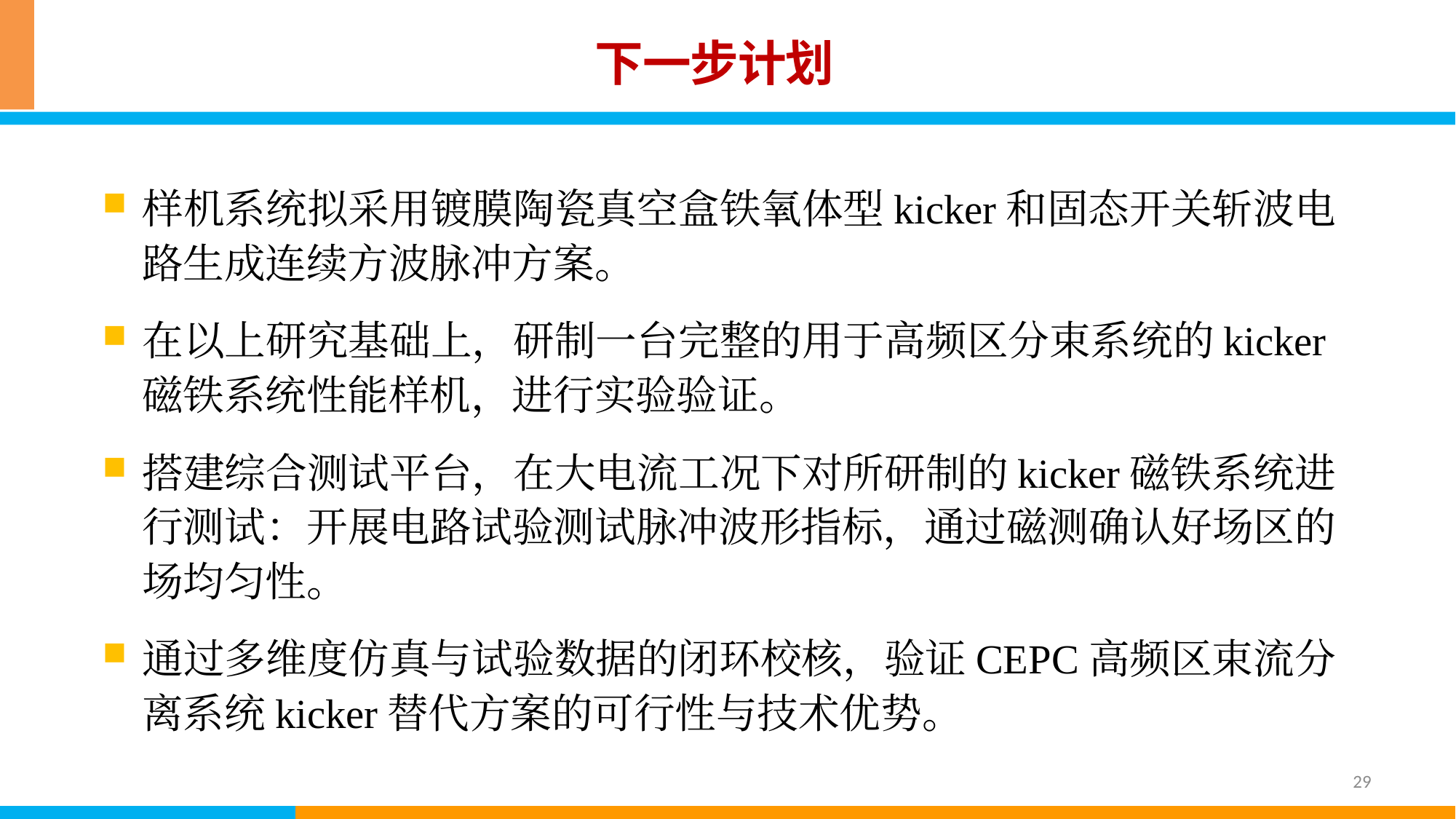

# 下一步计划

样机系统拟采用镀膜陶瓷真空盒铁氧体型kicker和固态开关斩波电路生成连续方波脉冲方案。
在以上研究基础上，研制一台完整的用于高频区分束系统的kicker磁铁系统性能样机，进行实验验证。
搭建综合测试平台，在大电流工况下对所研制的kicker磁铁系统进行测试：开展电路试验测试脉冲波形指标，通过磁测确认好场区的场均匀性。
通过多维度仿真与试验数据的闭环校核，验证CEPC高频区束流分离系统kicker替代方案的可行性与技术优势。
29